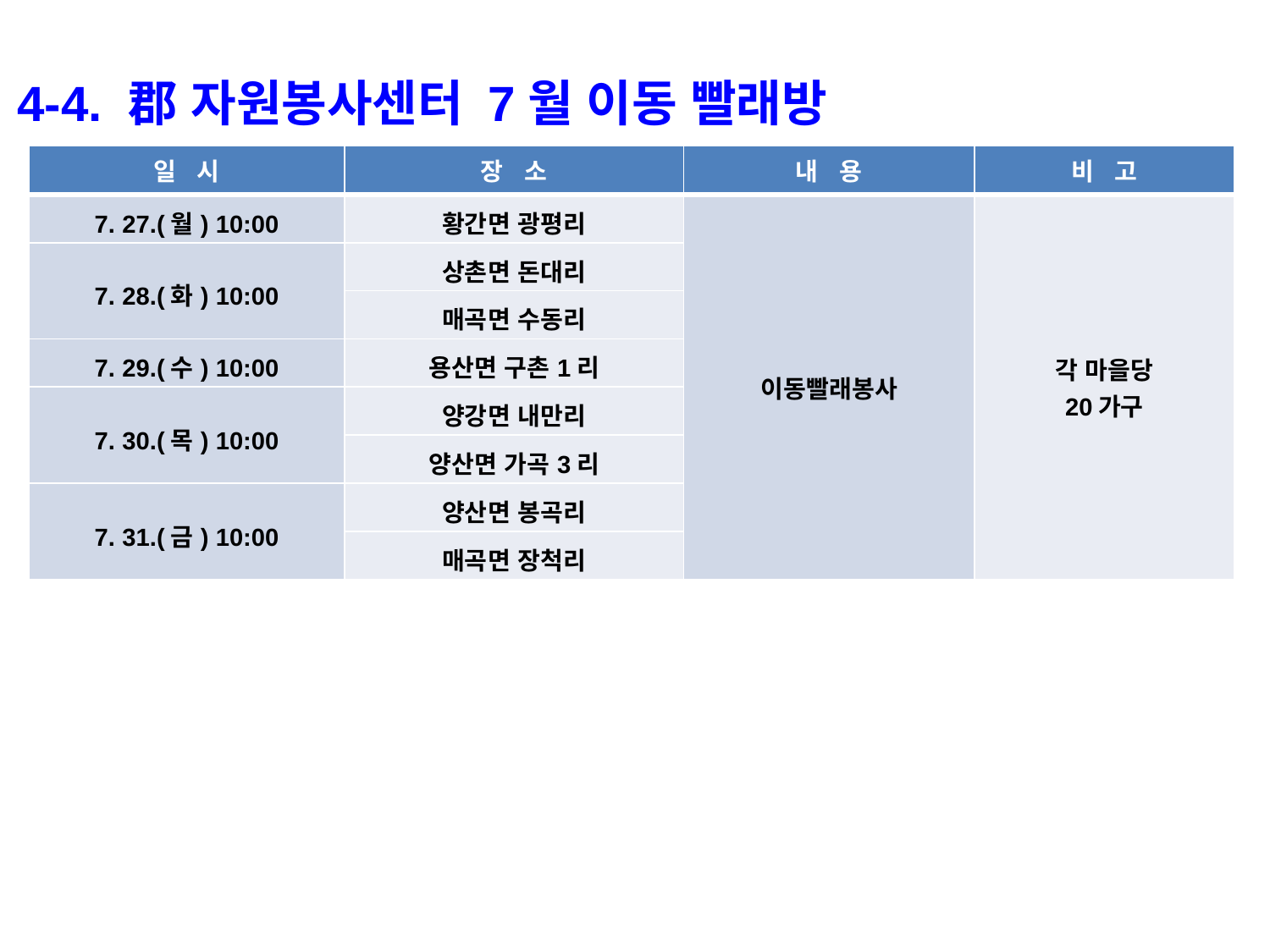

4-4. 郡 자원봉사센터 7월 이동 빨래방

| 일 시 | 장 소 | 내 용 | 비 고 |
| --- | --- | --- | --- |
| 7. 27.(월) 10:00 | 황간면 광평리 | 이동빨래봉사 | 각 마을당 20가구 |
| 7. 28.(화) 10:00 | 상촌면 돈대리 |  |  |
|  | 매곡면 수동리 |  |  |
| 7. 29.(수) 10:00 | 용산면 구촌1리 |  |  |
| 7. 30.(목) 10:00 | 양강면 내만리 |  |  |
|  | 양산면 가곡3리 |  |  |
| 7. 31.(금) 10:00 | 양산면 봉곡리 |  |  |
|  | 매곡면 장척리 |  |  |